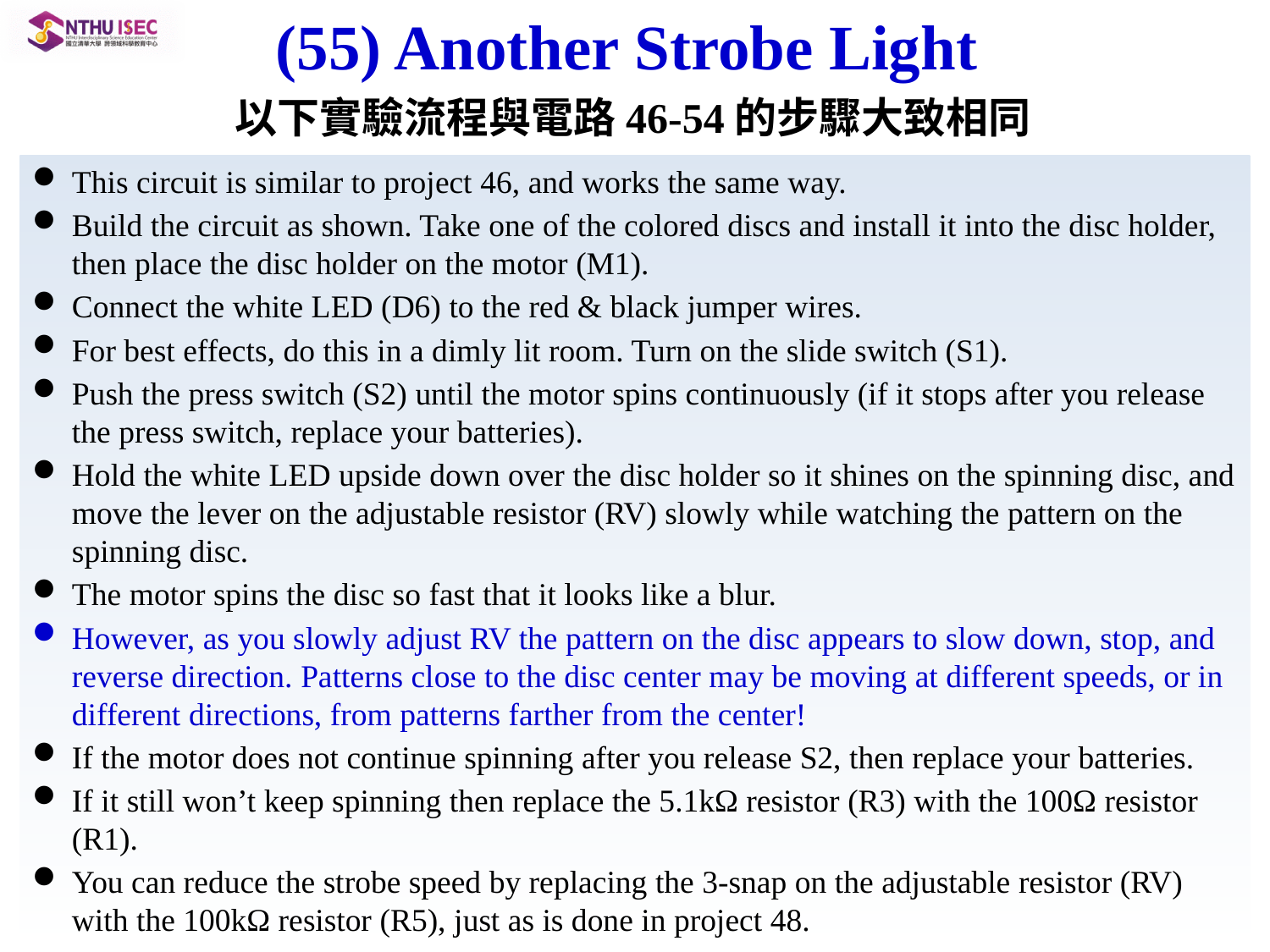

(55) Another Strobe Light
以下實驗流程與電路46-54的步驟大致相同
This circuit is similar to project 46, and works the same way.
Build the circuit as shown. Take one of the colored discs and install it into the disc holder, then place the disc holder on the motor (M1).
Connect the white LED (D6) to the red & black jumper wires.
For best effects, do this in a dimly lit room. Turn on the slide switch (S1).
Push the press switch (S2) until the motor spins continuously (if it stops after you release the press switch, replace your batteries).
Hold the white LED upside down over the disc holder so it shines on the spinning disc, and move the lever on the adjustable resistor (RV) slowly while watching the pattern on the spinning disc.
The motor spins the disc so fast that it looks like a blur.
However, as you slowly adjust RV the pattern on the disc appears to slow down, stop, and reverse direction. Patterns close to the disc center may be moving at different speeds, or in different directions, from patterns farther from the center!
If the motor does not continue spinning after you release S2, then replace your batteries.
If it still won’t keep spinning then replace the 5.1kΩ resistor (R3) with the 100Ω resistor (R1).
You can reduce the strobe speed by replacing the 3-snap on the adjustable resistor (RV) with the 100kΩ resistor (R5), just as is done in project 48.